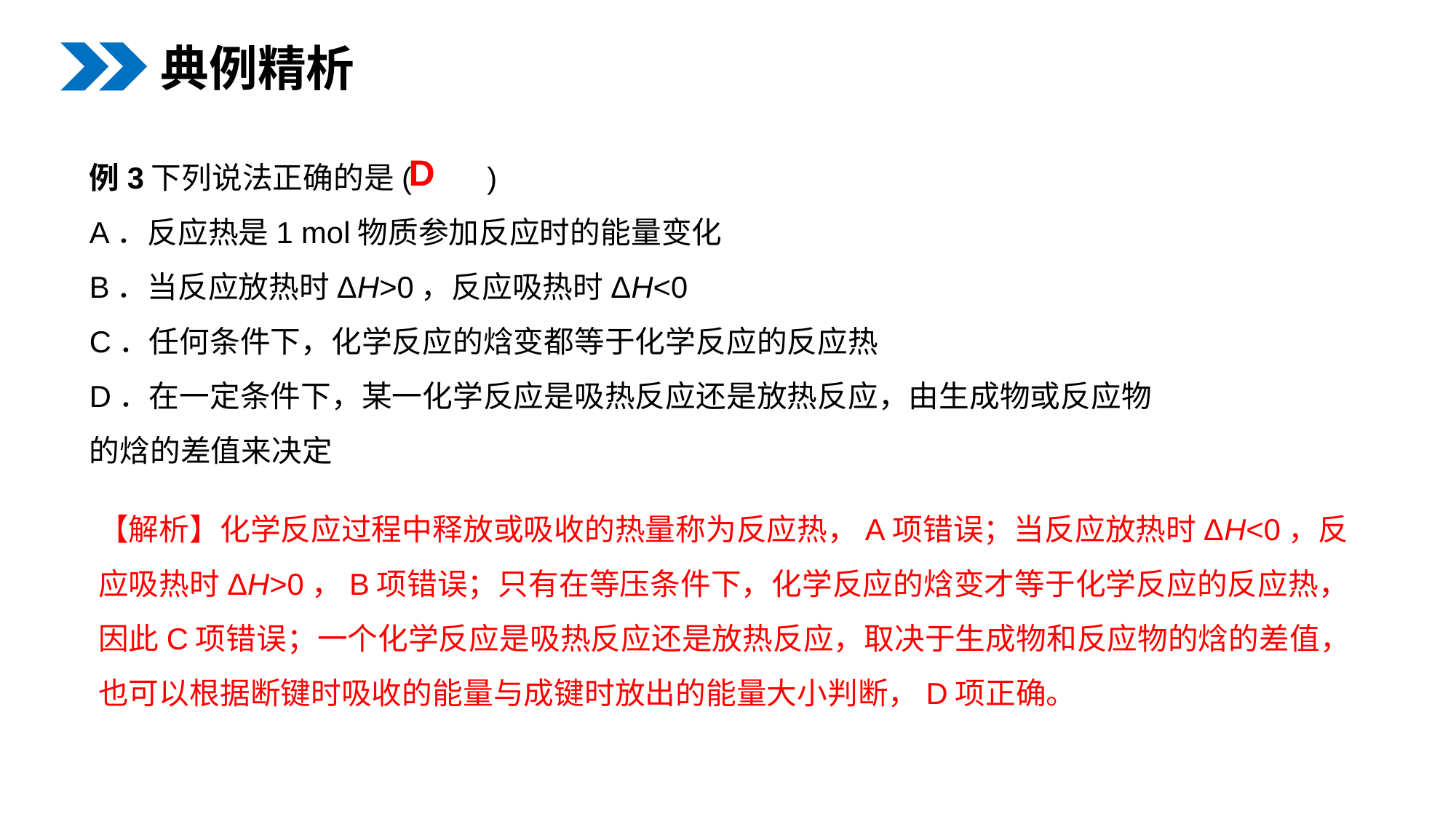

典例精析
例3下列说法正确的是(　　)
A．反应热是1 mol物质参加反应时的能量变化
B．当反应放热时ΔH>0，反应吸热时ΔH<0
C．任何条件下，化学反应的焓变都等于化学反应的反应热
D．在一定条件下，某一化学反应是吸热反应还是放热反应，由生成物或反应物
的焓的差值来决定
D
【解析】化学反应过程中释放或吸收的热量称为反应热，A项错误；当反应放热时ΔH<0，反应吸热时ΔH>0，B项错误；只有在等压条件下，化学反应的焓变才等于化学反应的反应热，因此C项错误；一个化学反应是吸热反应还是放热反应，取决于生成物和反应物的焓的差值，也可以根据断键时吸收的能量与成键时放出的能量大小判断，D项正确。